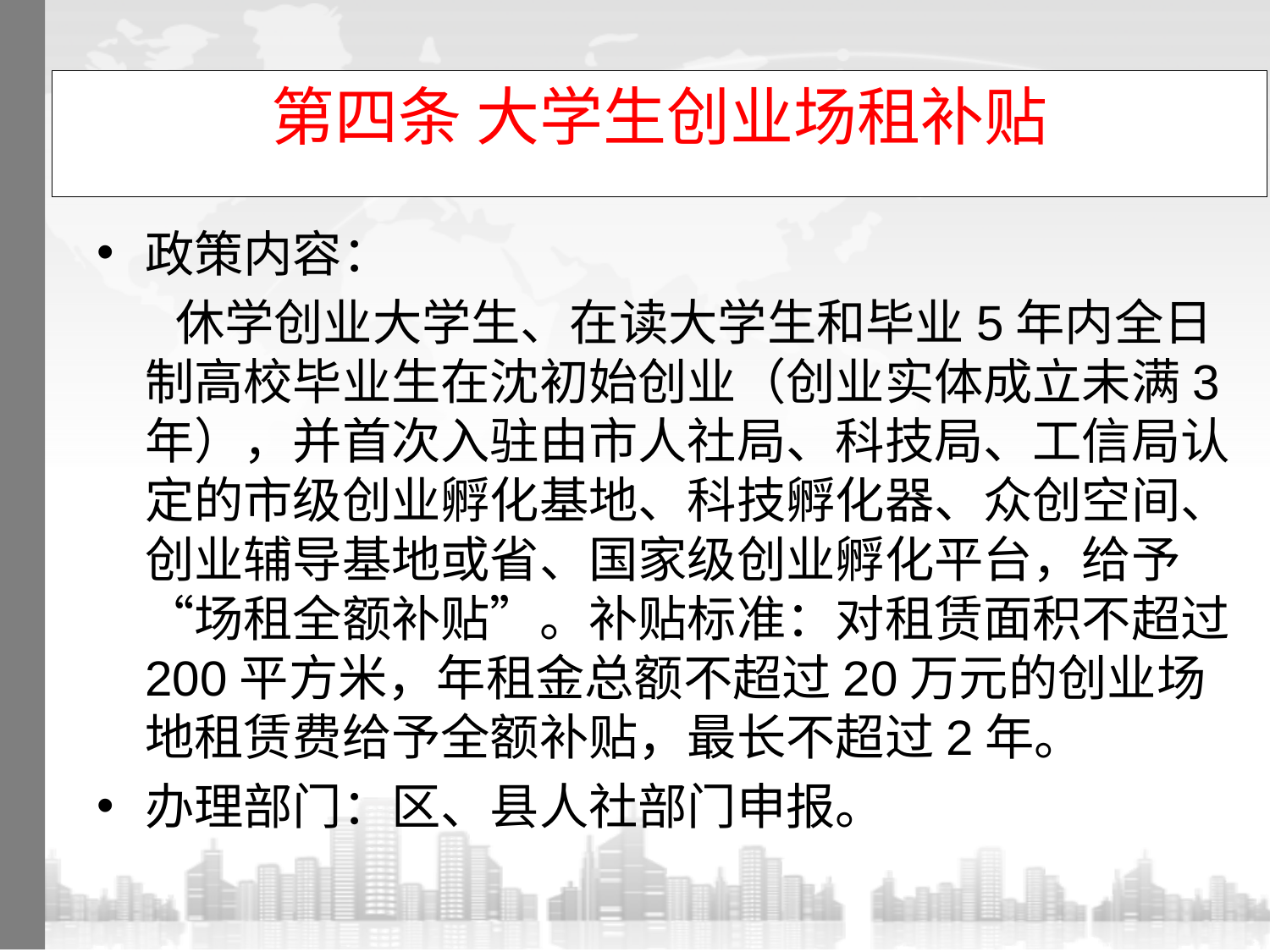

# 第四条 大学生创业场租补贴
政策内容：
      休学创业大学生、在读大学生和毕业5年内全日制高校毕业生在沈初始创业（创业实体成立未满3年），并首次入驻由市人社局、科技局、工信局认定的市级创业孵化基地、科技孵化器、众创空间、创业辅导基地或省、国家级创业孵化平台，给予“场租全额补贴”。补贴标准：对租赁面积不超过200平方米，年租金总额不超过20万元的创业场地租赁费给予全额补贴，最长不超过2年。
办理部门：区、县人社部门申报。